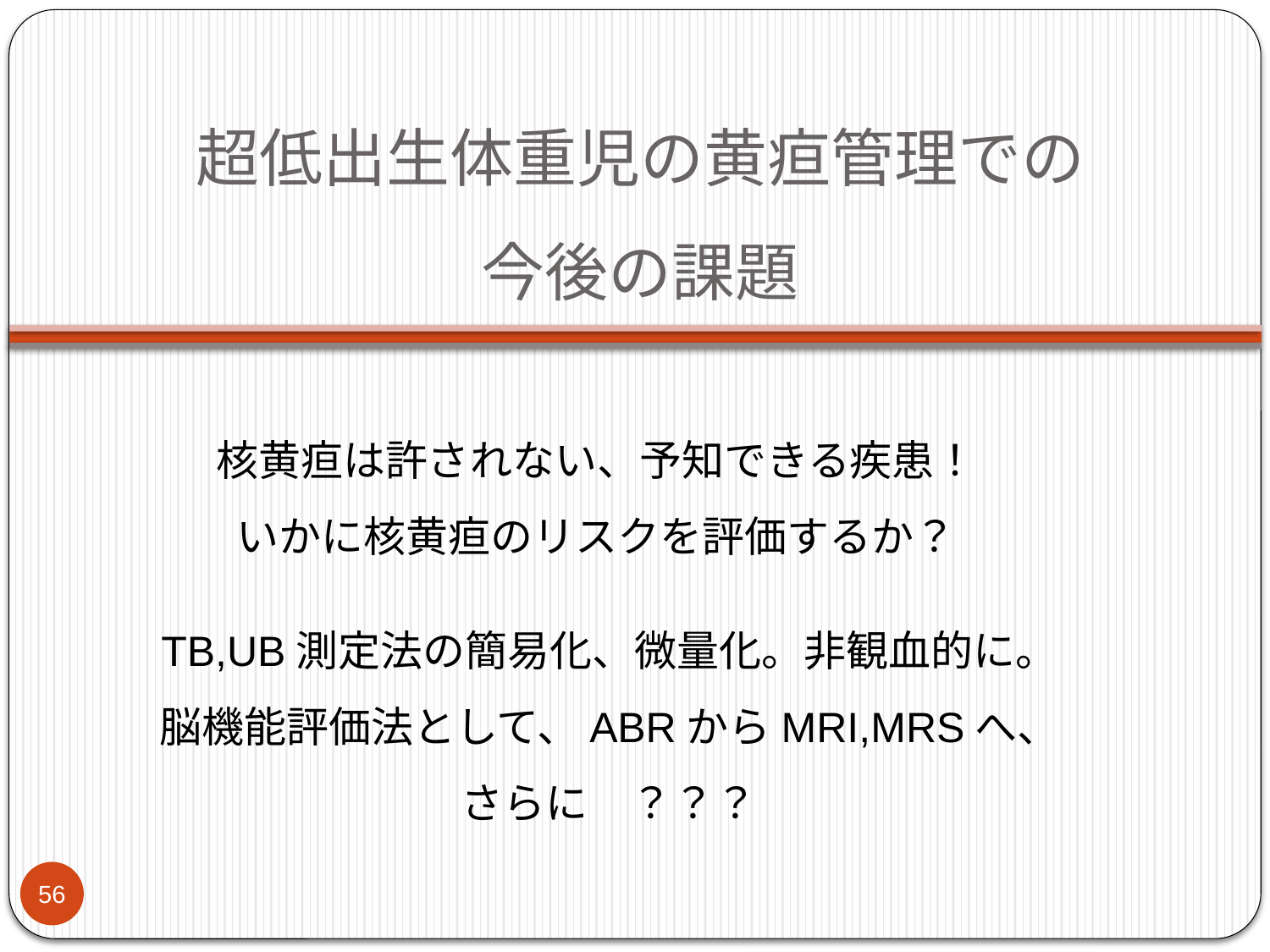

# 超低出生体重児の黄疸管理での 今後の課題
核黄疸は許されない、予知できる疾患！
いかに核黄疸のリスクを評価するか？
TB,UB測定法の簡易化、微量化。非観血的に。
脳機能評価法として、ABRからMRI,MRSへ、
さらに　？？？
56